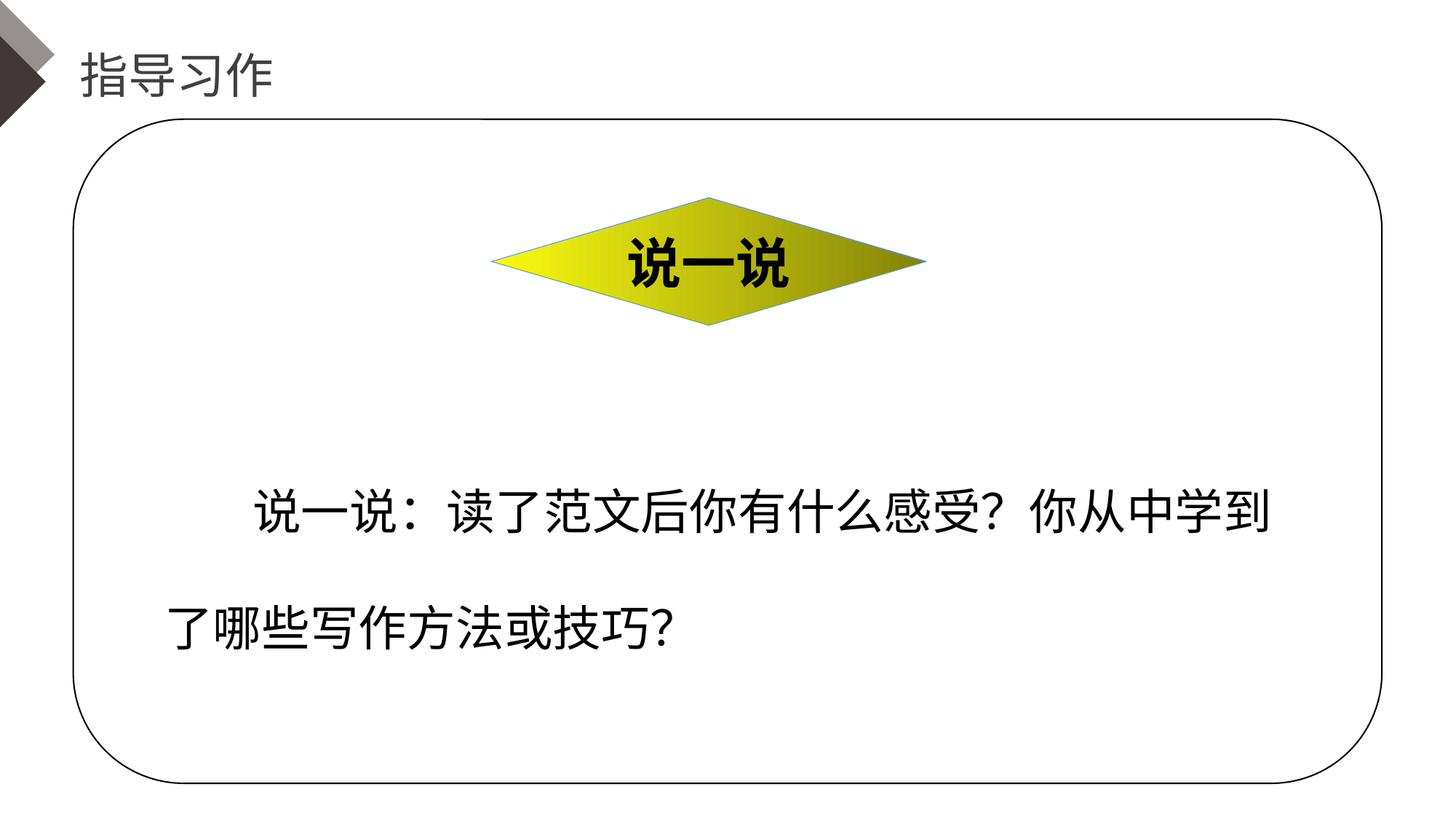

指导习作
说一说
       说一说：读了范文后你有什么感受？你从中学到了哪些写作方法或技巧？